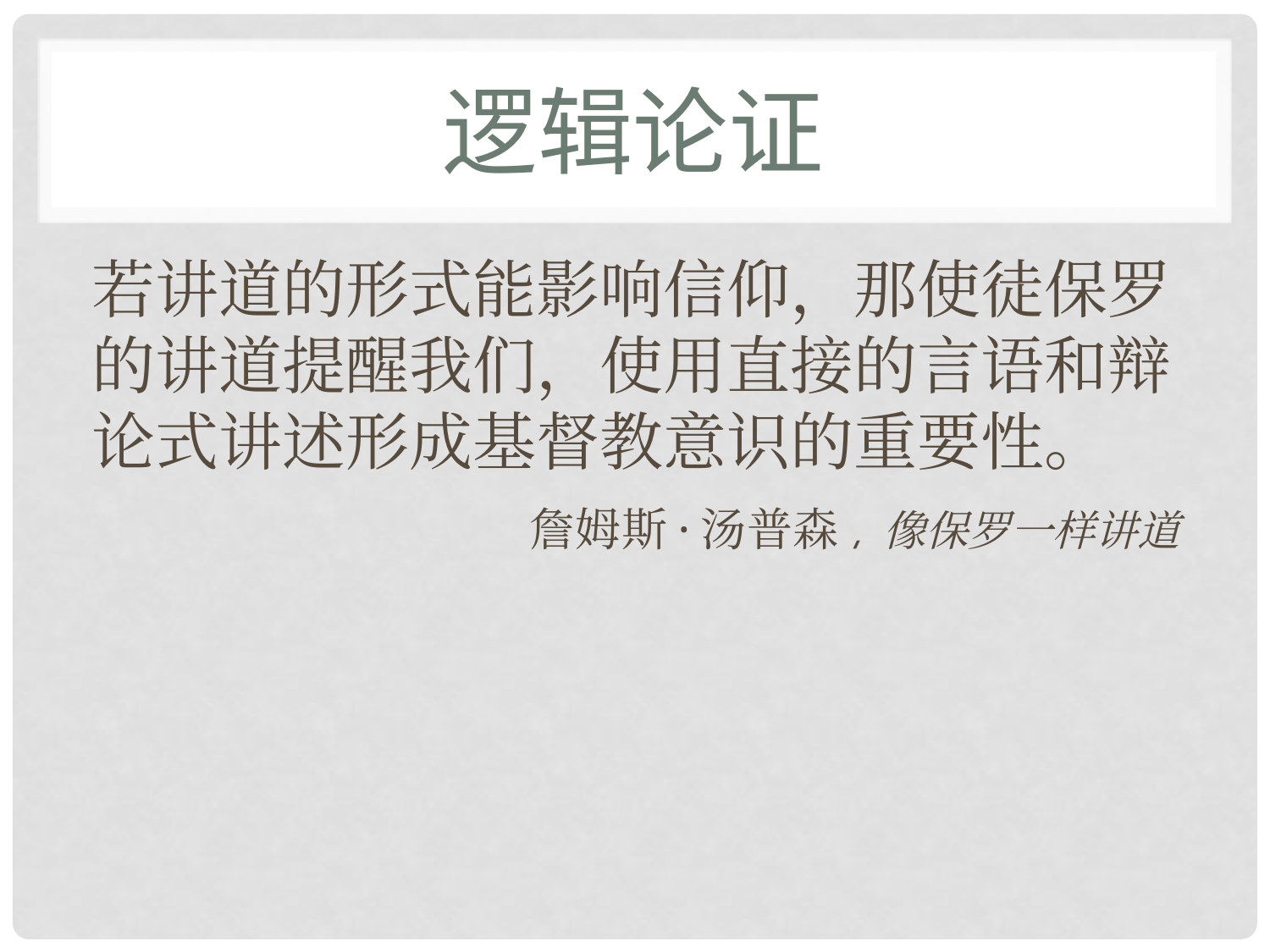

# 逻辑论证
若讲道的形式能影响信仰，那使徒保罗的讲道提醒我们，使用直接的言语和辩论式讲述形成基督教意识的重要性。
			   詹姆斯·汤普森, 像保罗一样讲道